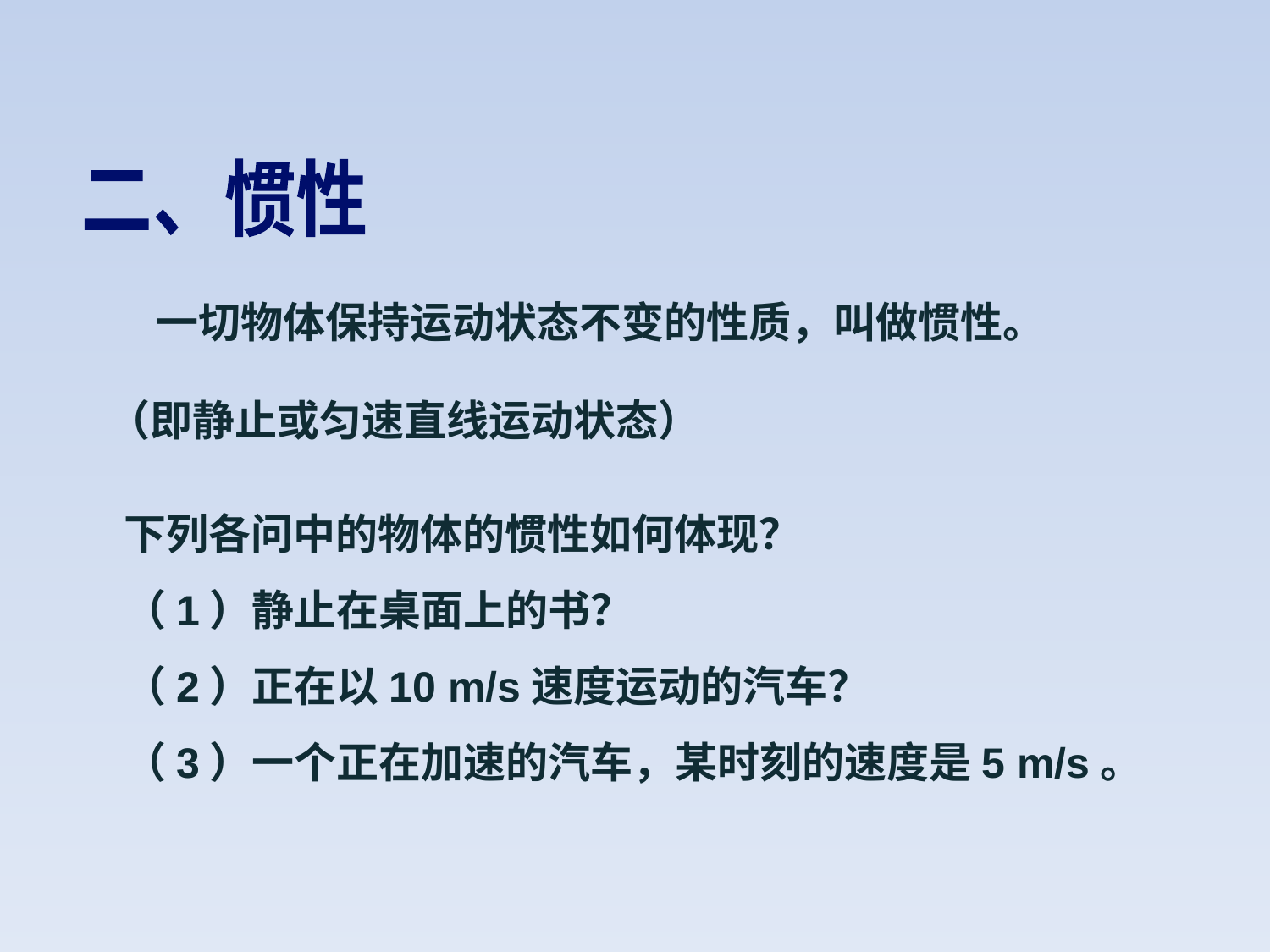

二、惯性
    一切物体保持运动状态不变的性质，叫做惯性。
（即静止或匀速直线运动状态）
下列各问中的物体的惯性如何体现？
（1）静止在桌面上的书？
（2）正在以10 m/s速度运动的汽车？
（3）一个正在加速的汽车，某时刻的速度是5 m/s。